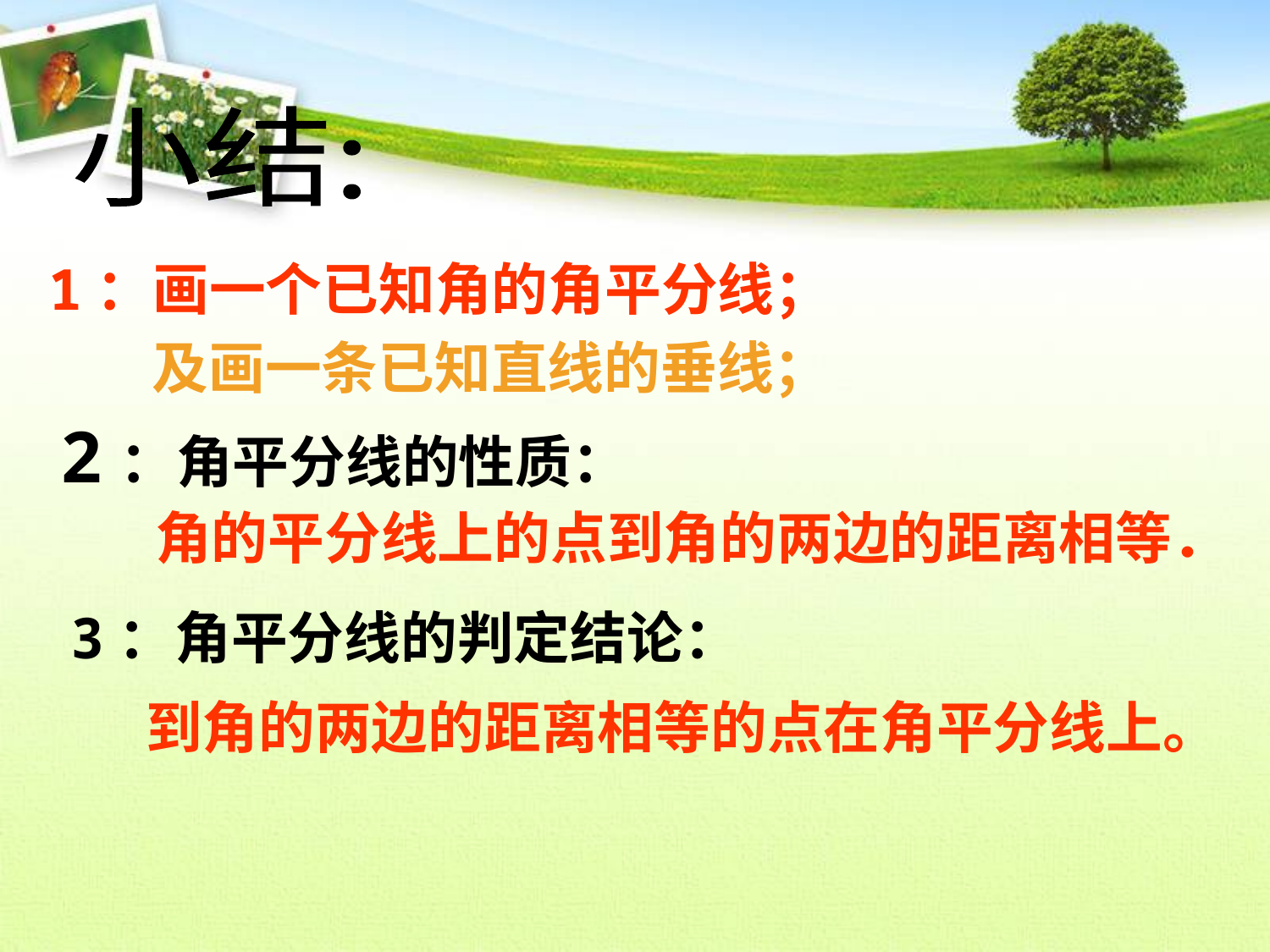

小结:
1：画一个已知角的角平分线；
及画一条已知直线的垂线；
2：角平分线的性质：
角的平分线上的点到角的两边的距离相等．
3：角平分线的判定结论：
到角的两边的距离相等的点在角平分线上。